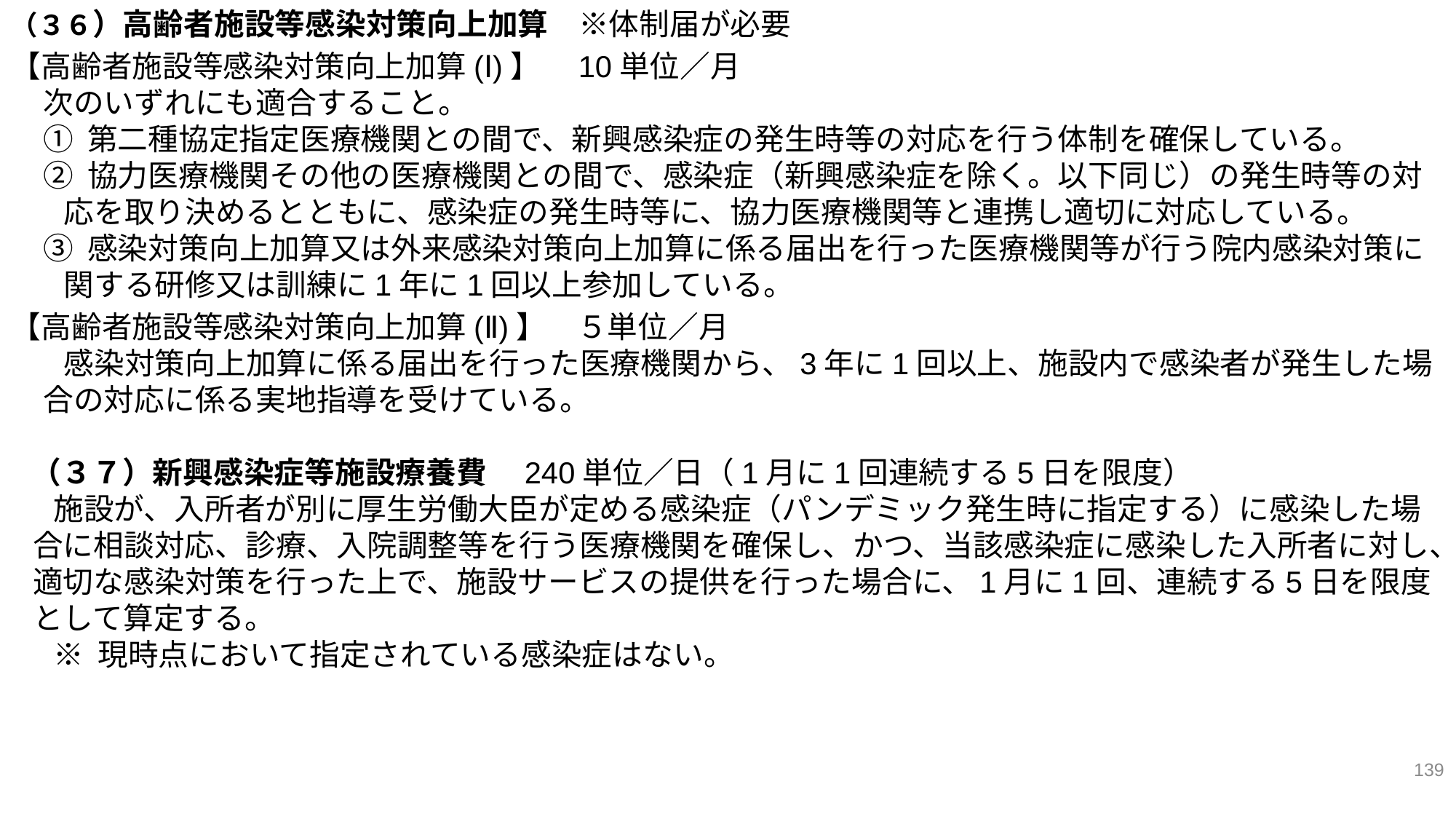

（３６）高齢者施設等感染対策向上加算　※体制届が必要

【高齢者施設等感染対策向上加算(Ⅰ)】　10単位／月
次のいずれにも適合すること。
① 第二種協定指定医療機関との間で、新興感染症の発生時等の対応を行う体制を確保している。
② 協力医療機関その他の医療機関との間で、感染症（新興感染症を除く。以下同じ）の発生時等の対応を取り決めるとともに、感染症の発生時等に、協力医療機関等と連携し適切に対応している。
③ 感染対策向上加算又は外来感染対策向上加算に係る届出を行った医療機関等が行う院内感染対策に関する研修又は訓練に1年に1回以上参加している。

【高齢者施設等感染対策向上加算(Ⅱ)】　５単位／月
感染対策向上加算に係る届出を行った医療機関から、3年に1回以上、施設内で感染者が発生した場合の対応に係る実地指導を受けている。

（３７）新興感染症等施設療養費　240単位／日（1月に1回連続する5日を限度）
施設が、入所者が別に厚生労働大臣が定める感染症（パンデミック発生時に指定する）に感染した場合に相談対応、診療、入院調整等を行う医療機関を確保し、かつ、当該感染症に感染した入所者に対し、適切な感染対策を行った上で、施設サービスの提供を行った場合に、1月に1回、連続する5日を限度として算定する。
※ 現時点において指定されている感染症はない。

139